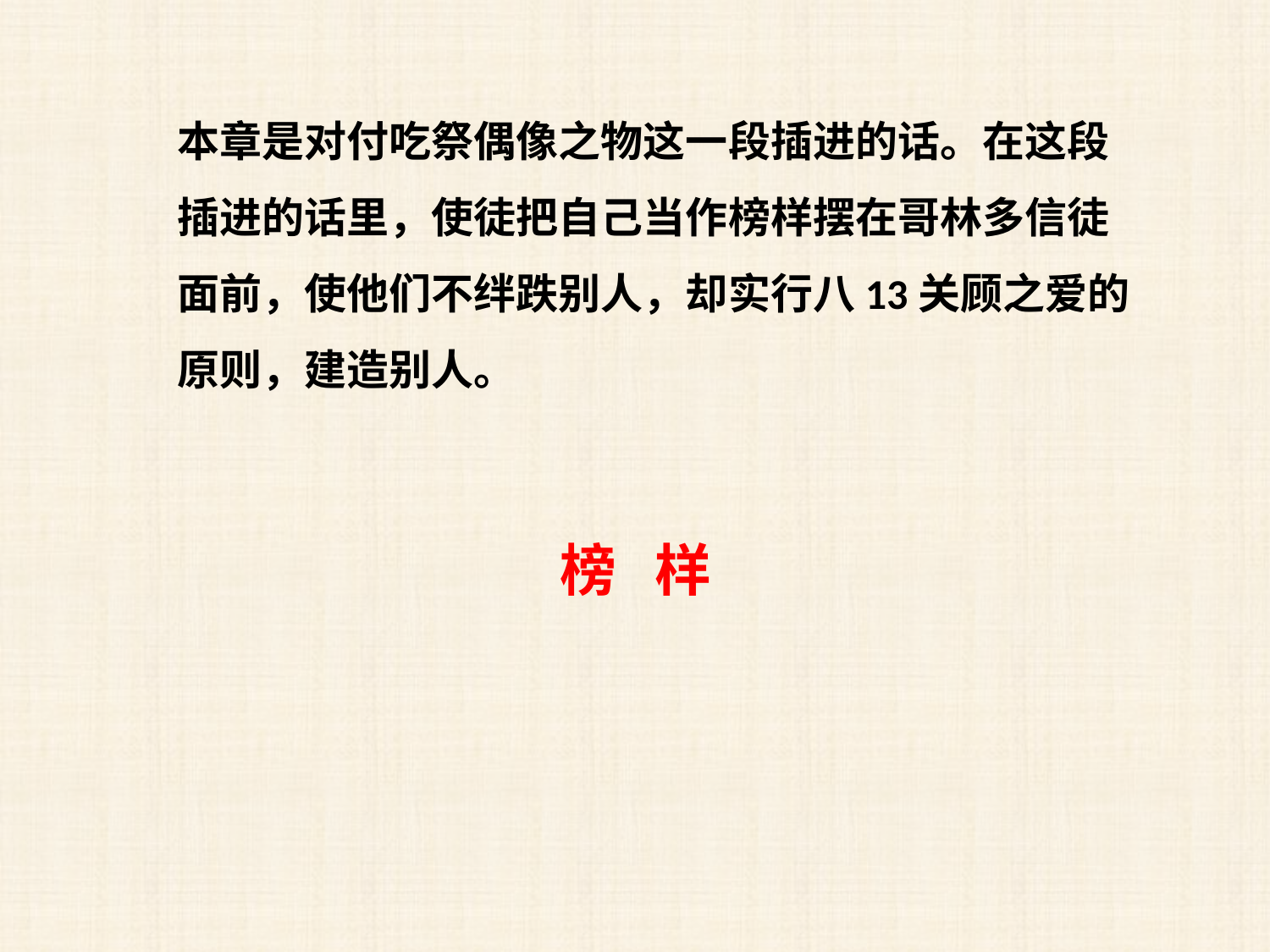

本章是对付吃祭偶像之物这一段插进的话。在这段插进的话里，使徒把自己当作榜样摆在哥林多信徒面前，使他们不绊跌别人，却实行八13关顾之爱的原则，建造别人。
榜   样